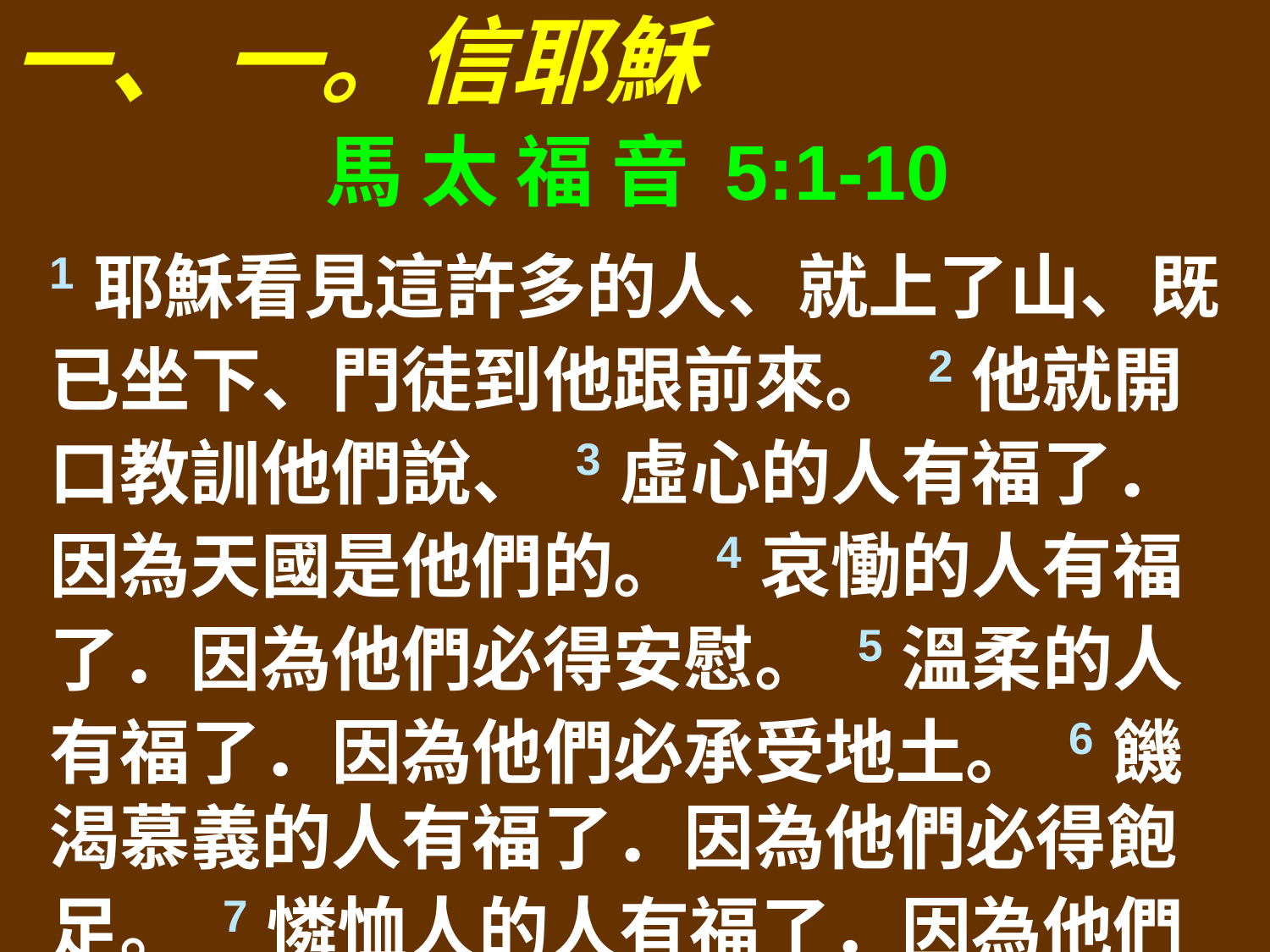

一、 一。信耶穌
馬 太 福 音 5:1-10
1耶穌看見這許多的人、就上了山、既已坐下、門徒到他跟前來。 2他就開口教訓他們說、 3虛心的人有福了．因為天國是他們的。 4哀慟的人有福了．因為他們必得安慰。 5溫柔的人有福了．因為他們必承受地土。 6饑渴慕義的人有福了．因為他們必得飽足。 7憐恤人的人有福了．因為他們必蒙憐恤。